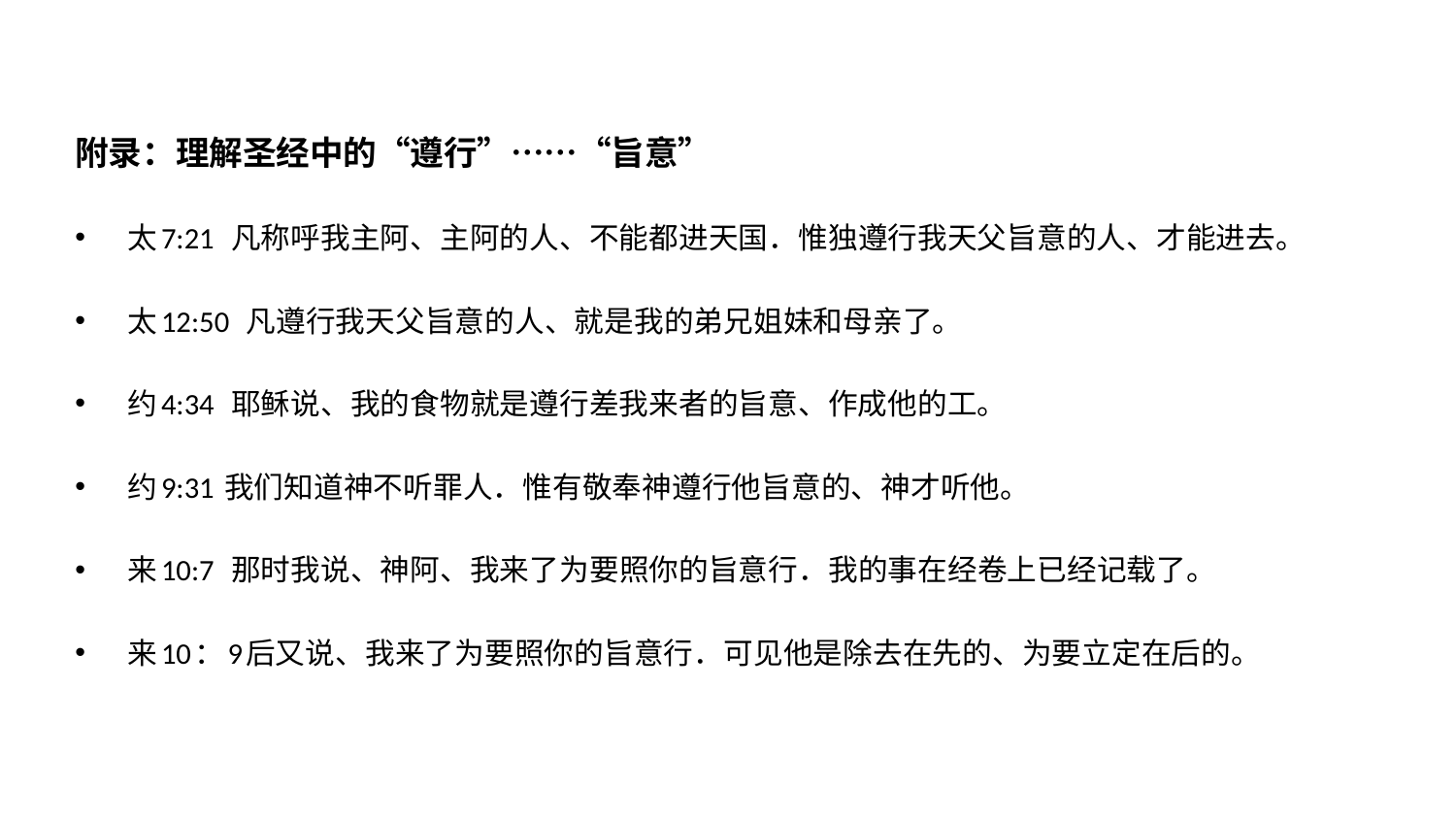

附录：理解圣经中的“遵行”……“旨意”

太7:21  凡称呼我主阿、主阿的人、不能都进天国．惟独遵行我天父旨意的人、才能进去。

太12:50  凡遵行我天父旨意的人、就是我的弟兄姐妹和母亲了。

约4:34  耶稣说、我的食物就是遵行差我来者的旨意、作成他的工。

约9:31 我们知道神不听罪人．惟有敬奉神遵行他旨意的、神才听他。

来10:7  那时我说、神阿、我来了为要照你的旨意行．我的事在经卷上已经记载了。

来10：9后又说、我来了为要照你的旨意行．可见他是除去在先的、为要立定在后的。